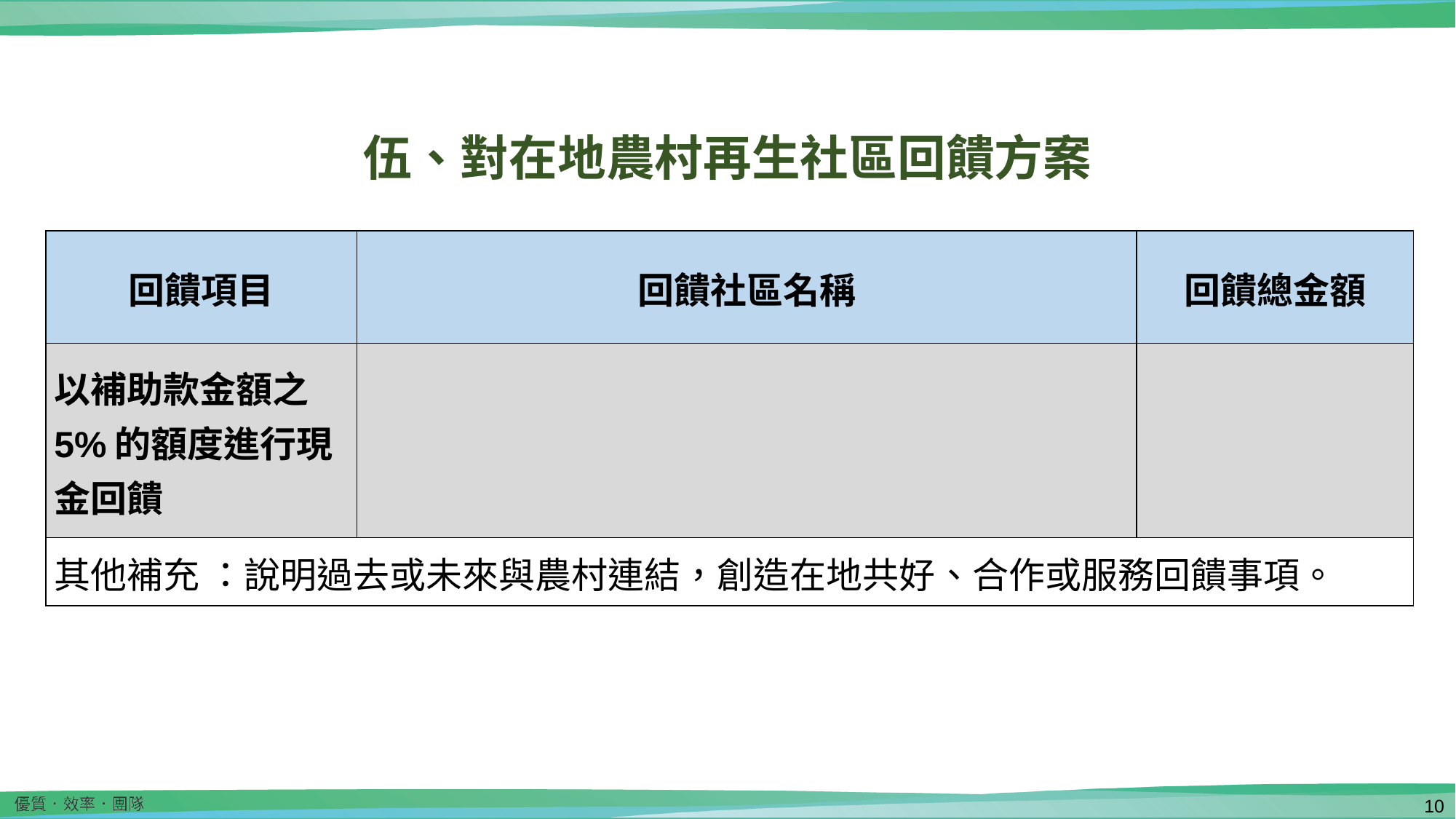

伍、對在地農村再生社區回饋方案
| 回饋項目 | 回饋社區名稱 | 回饋總金額 |
| --- | --- | --- |
| 以補助款金額之5%的額度進行現金回饋 |  |  |
| 其他補充 ：說明過去或未來與農村連結，創造在地共好、合作或服務回饋事項。 |  |  |
10